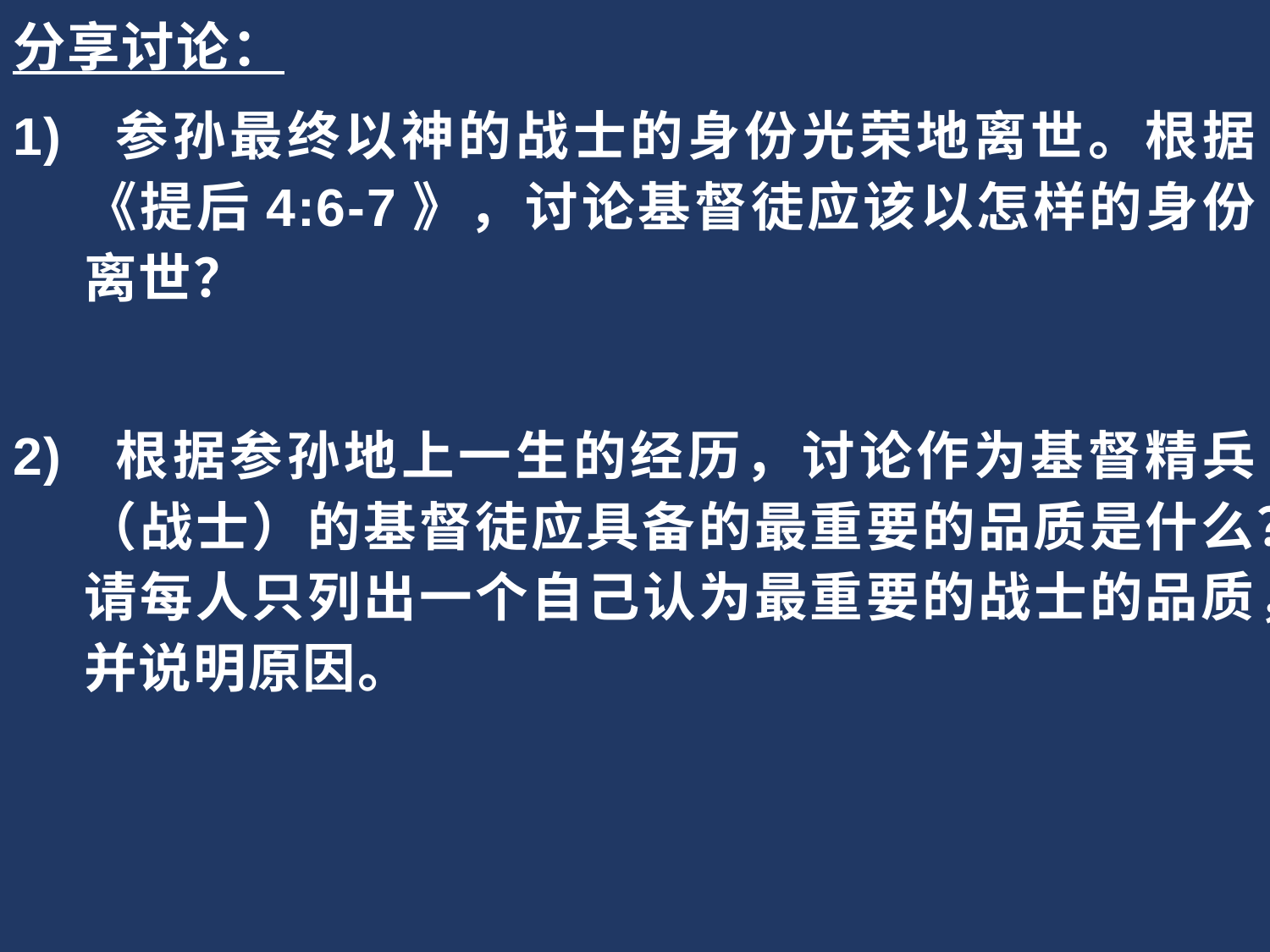

分享讨论：
 参孙最终以神的战士的身份光荣地离世。根据《提后4:6-7》，讨论基督徒应该以怎样的身份离世？

 根据参孙地上一生的经历，讨论作为基督精兵（战士）的基督徒应具备的最重要的品质是什么？请每人只列出一个自己认为最重要的战士的品质，并说明原因。